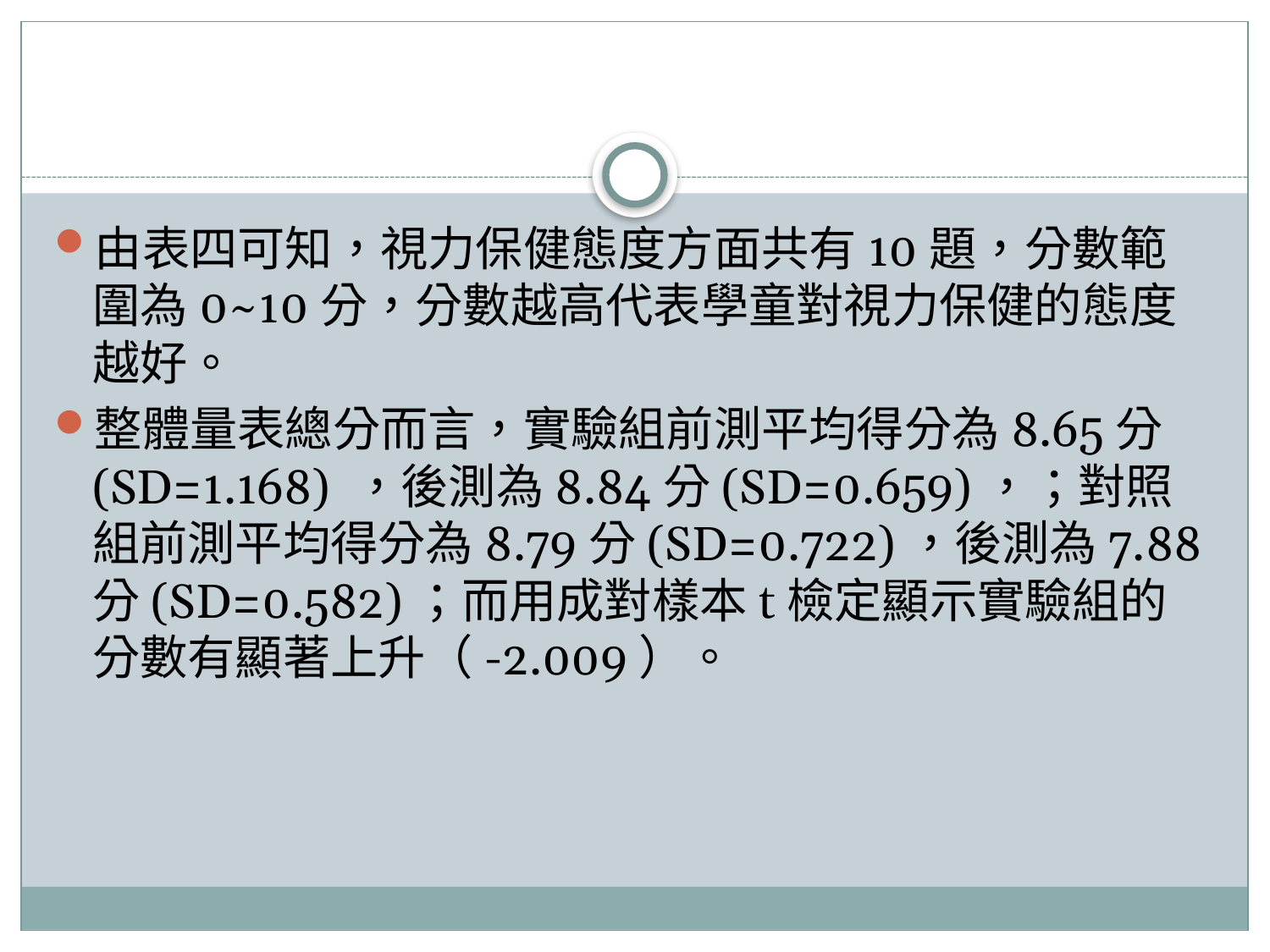

#
由表四可知，視力保健態度方面共有10題，分數範圍為0~10分，分數越高代表學童對視力保健的態度越好。
整體量表總分而言，實驗組前測平均得分為8.65分(SD=1.168) ，後測為8.84分(SD=0.659)，；對照組前測平均得分為8.79分(SD=0.722)，後測為7.88分(SD=0.582)；而用成對樣本t檢定顯示實驗組的分數有顯著上升（-2.009）。